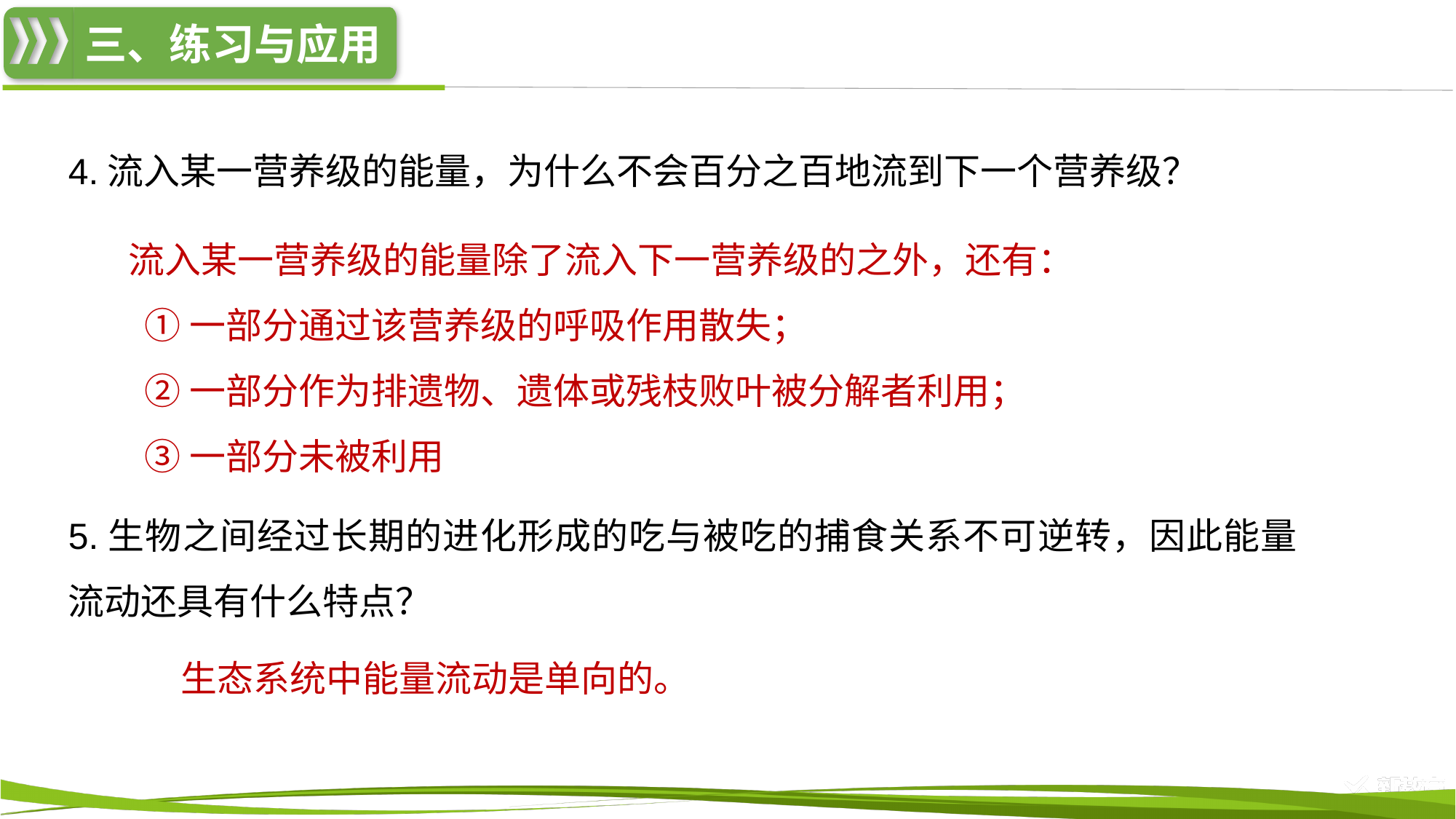

4.流入某一营养级的能量，为什么不会百分之百地流到下一个营养级？
流入某一营养级的能量除了流入下一营养级的之外，还有：
  ①一部分通过该营养级的呼吸作用散失；
  ②一部分作为排遗物、遗体或残枝败叶被分解者利用；
  ③一部分未被利用
5.生物之间经过长期的进化形成的吃与被吃的捕食关系不可逆转，因此能量流动还具有什么特点？
生态系统中能量流动是单向的。